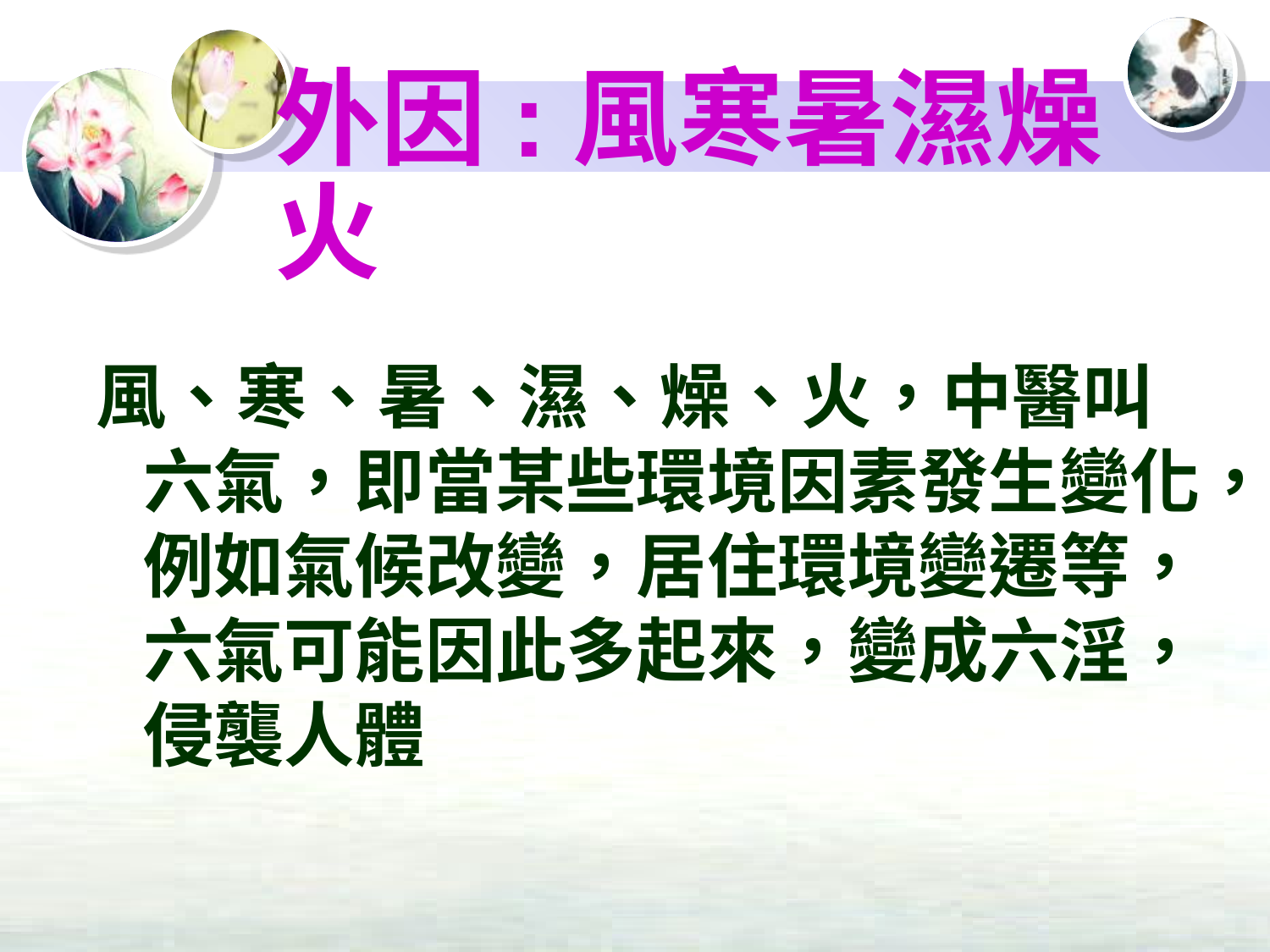

外因:風寒暑濕燥火

風、寒、暑、濕、燥、火，中醫叫六氣，即當某些環境因素發生變化，例如氣候改變，居住環境變遷等，六氣可能因此多起來，變成六淫，侵襲人體